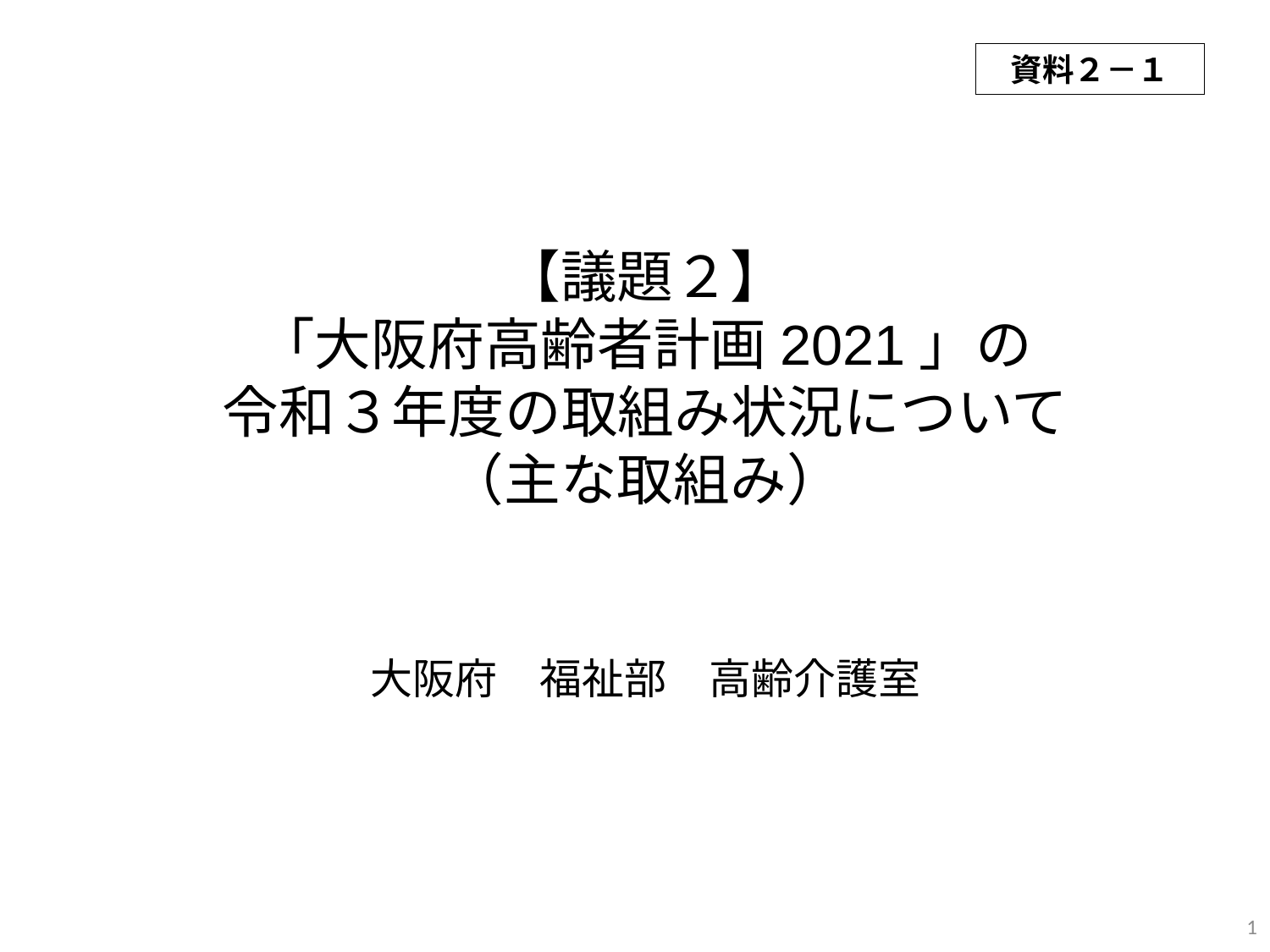

資料２－１
【議題２】
「大阪府高齢者計画2021」の
令和３年度の取組み状況について
（主な取組み）
大阪府　福祉部　高齢介護室
1